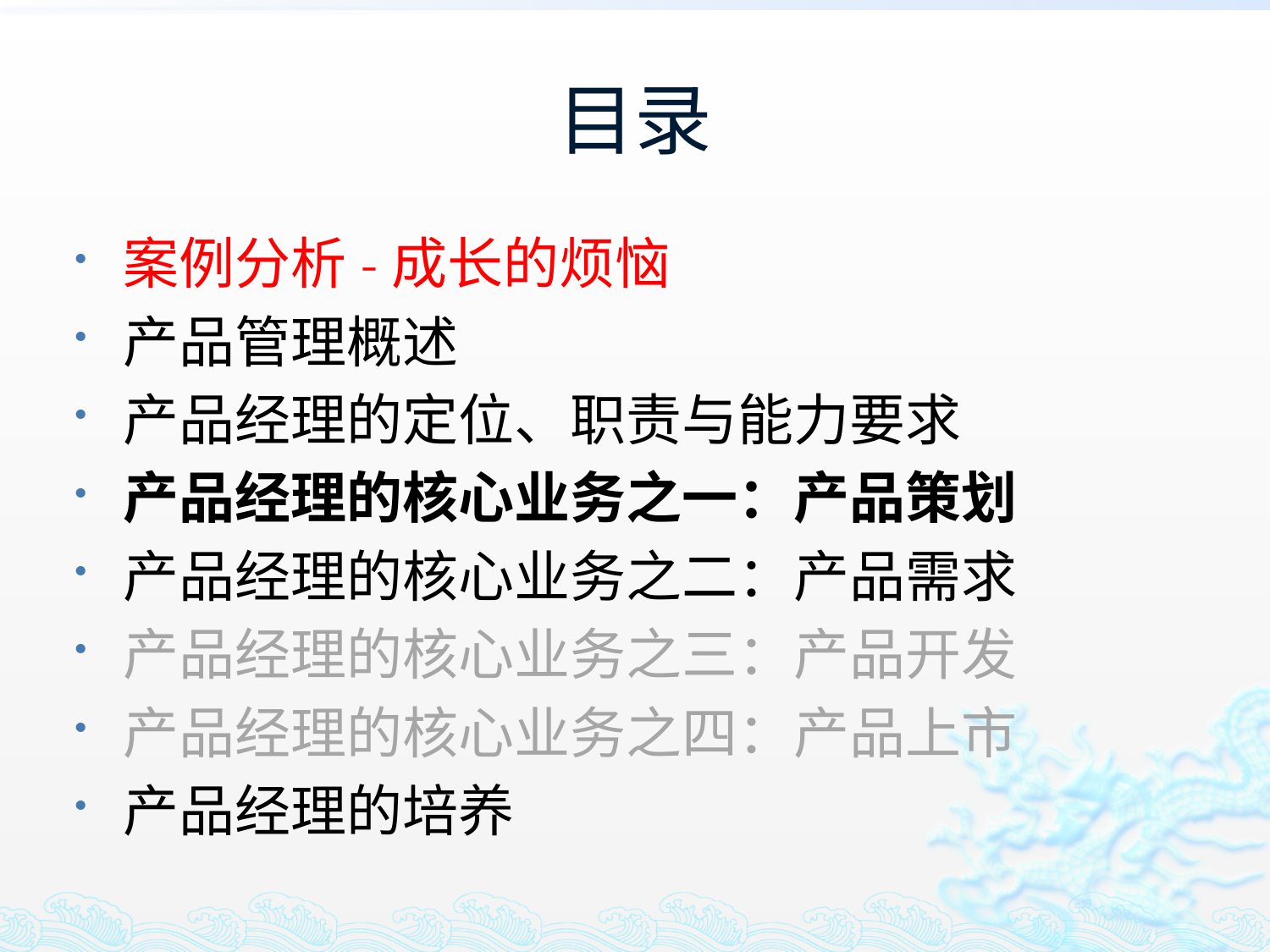

# 目录
案例分析-成长的烦恼
产品管理概述
产品经理的定位、职责与能力要求
产品经理的核心业务之一：产品策划
产品经理的核心业务之二：产品需求
产品经理的核心业务之三：产品开发
产品经理的核心业务之四：产品上市
产品经理的培养